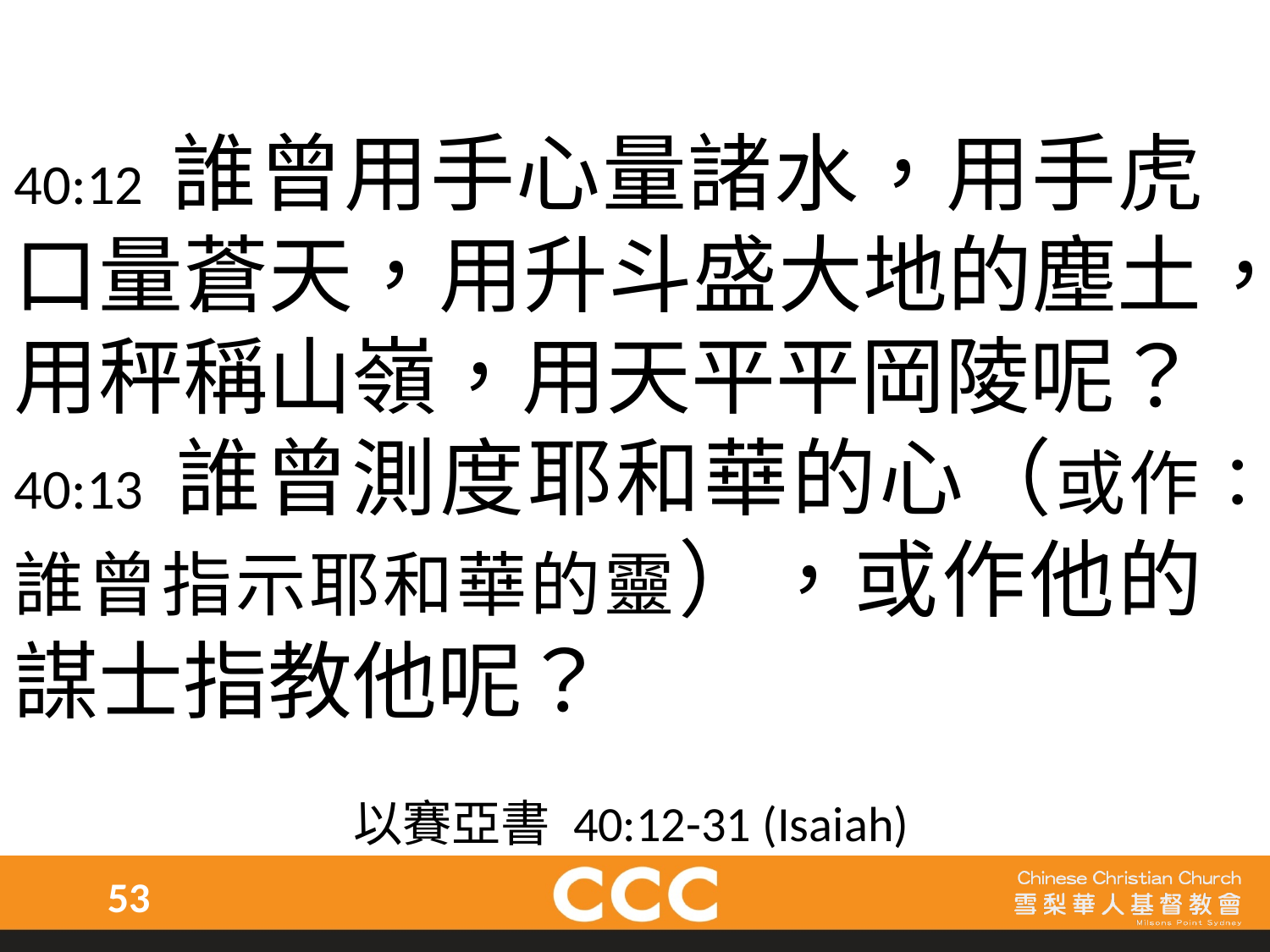

40:12 誰曾用手心量諸水，用手虎口量蒼天，用升斗盛大地的塵土，用秤稱山嶺，用天平平岡陵呢？
40:13 誰曾測度耶和華的心（或作：誰曾指示耶和華的靈），或作他的謀士指教他呢？
以賽亞書 40:12-31 (Isaiah)
53